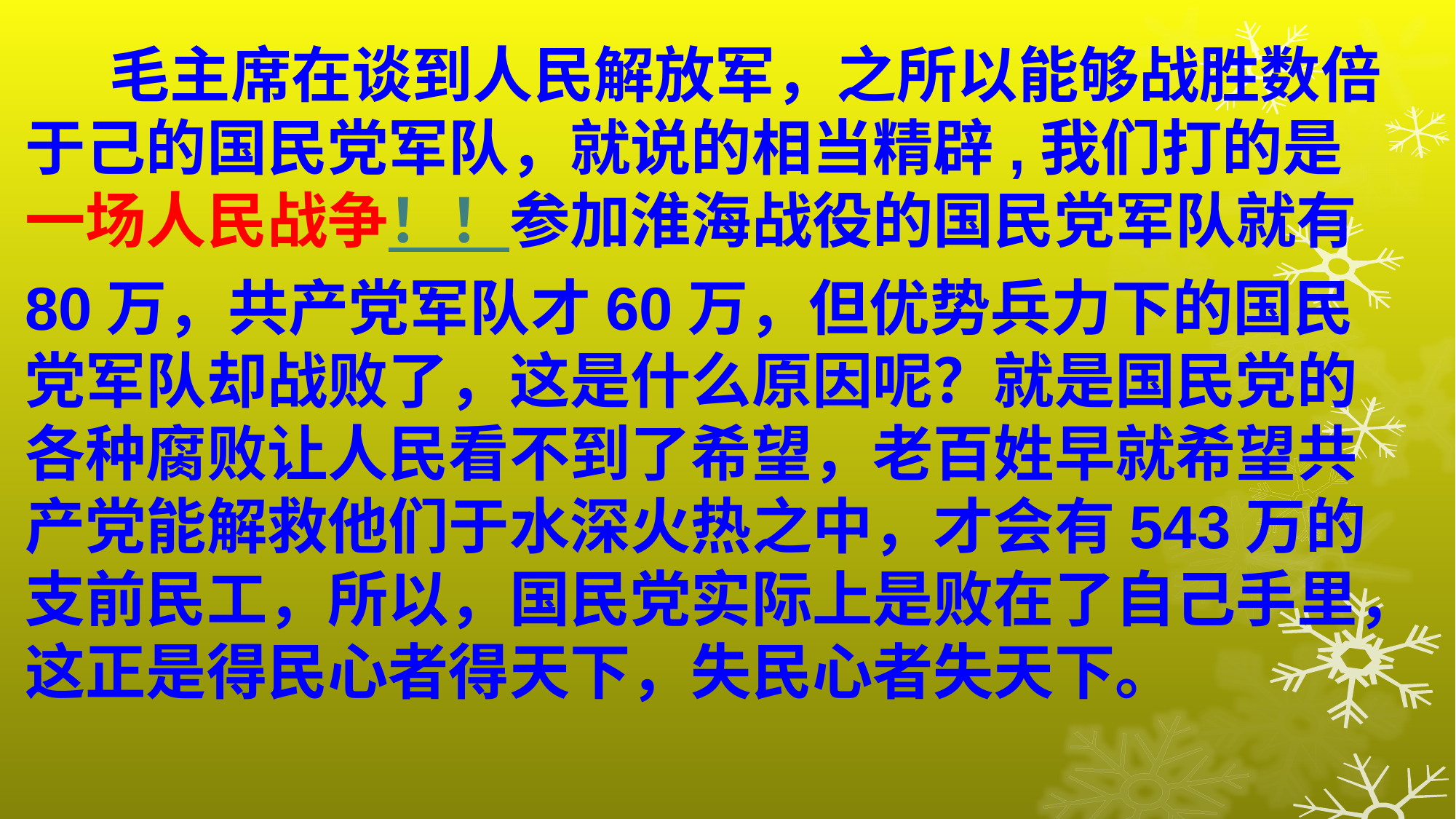

毛主席在谈到人民解放军，之所以能够战胜数倍于己的国民党军队，就说的相当精辟,我们打的是一场人民战争！！参加淮海战役的国民党军队就有80万，共产党军队才60万，但优势兵力下的国民党军队却战败了，这是什么原因呢？就是国民党的各种腐败让人民看不到了希望，老百姓早就希望共产党能解救他们于水深火热之中，才会有543万的支前民工，所以，国民党实际上是败在了自己手里，这正是得民心者得天下，失民心者失天下。